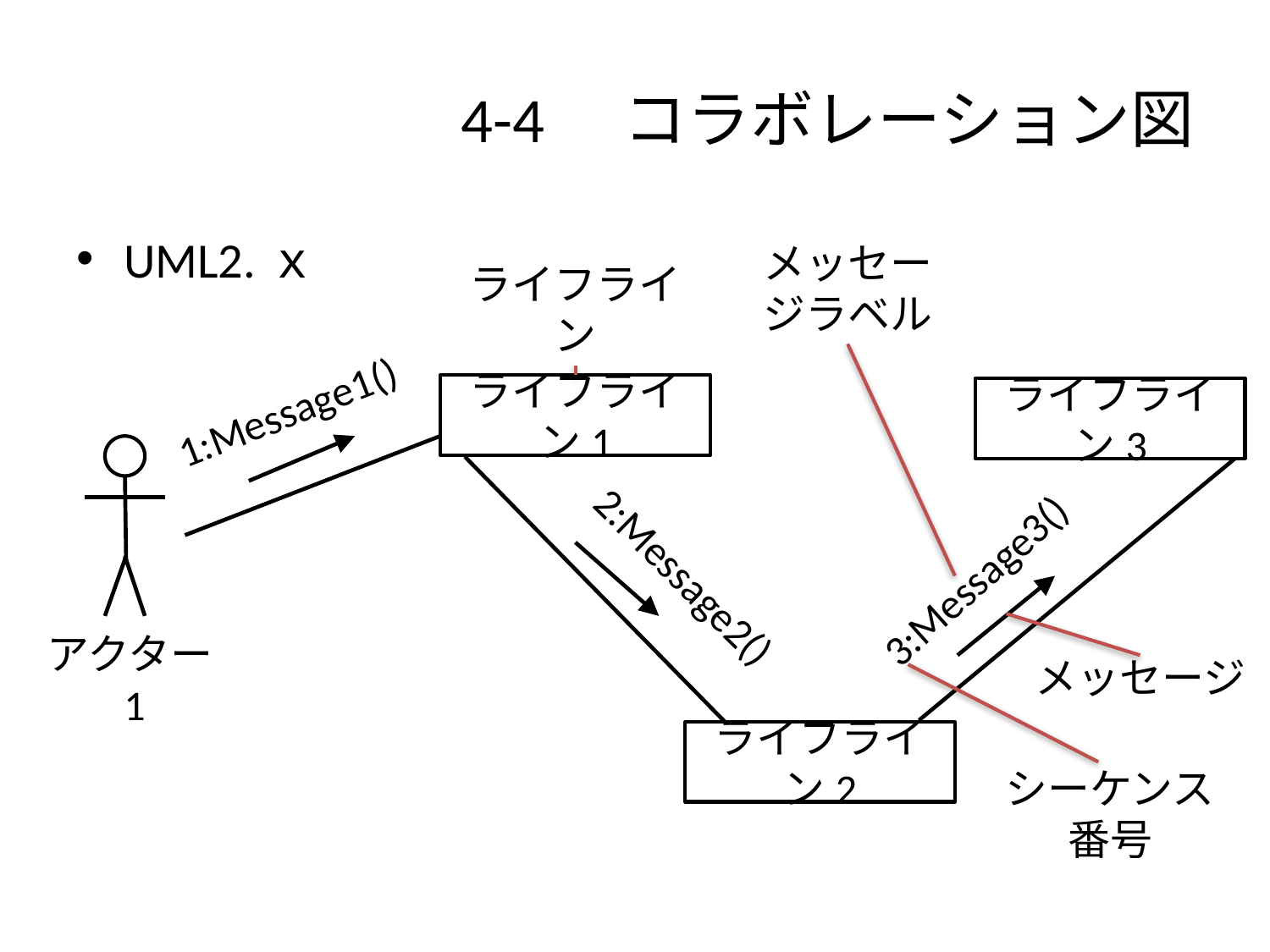

# 4-4　コラボレーション図
UML2.ｘ
メッセージラベル
ライフライン
ライフライン1
ライフライン3
1:Message1()

2:Message2()
3:Message3()
アクター1
メッセージ
ライフライン2
シーケンス番号